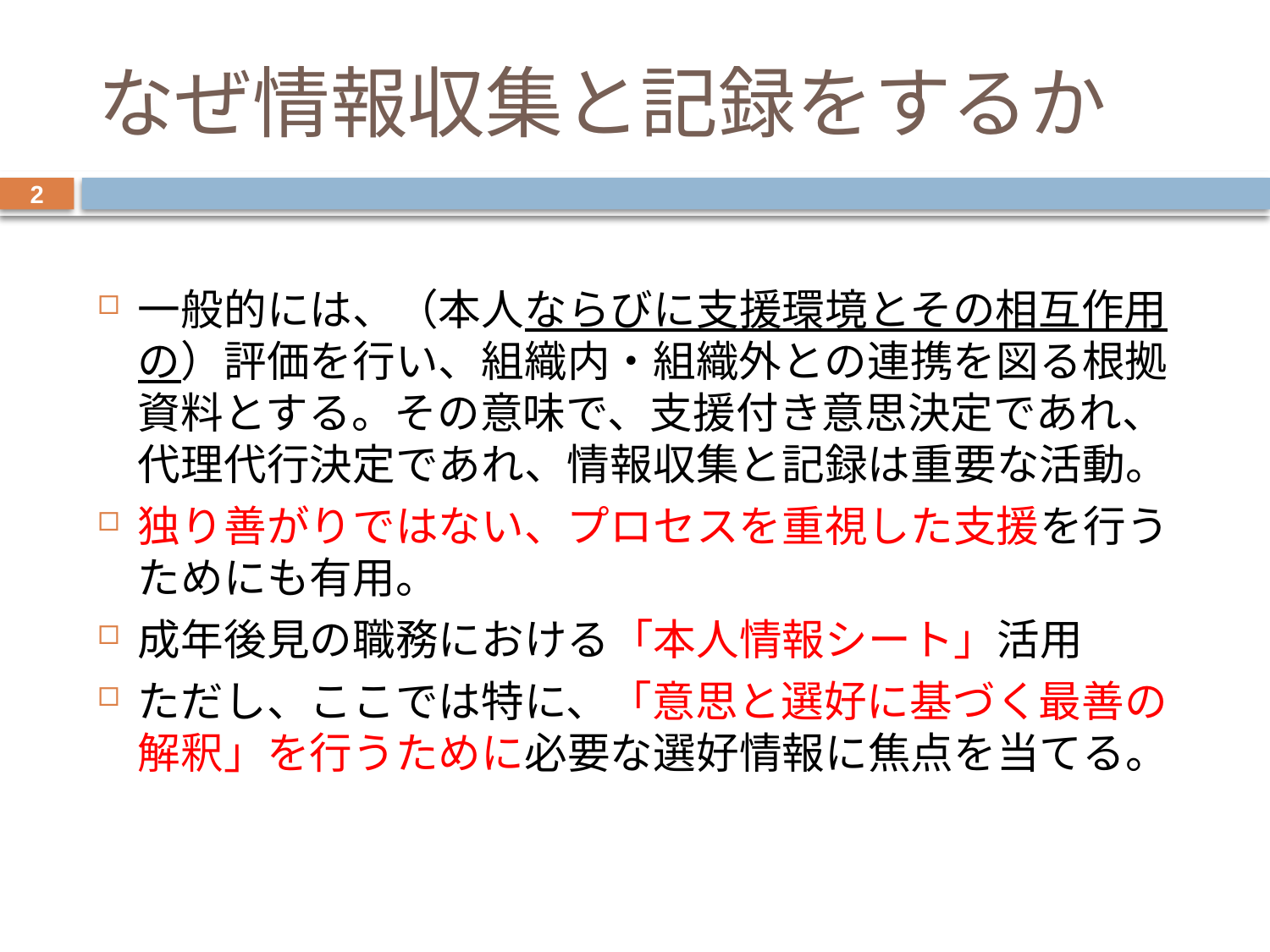

# なぜ情報収集と記録をするか
2
一般的には、（本人ならびに支援環境とその相互作用の）評価を行い、組織内・組織外との連携を図る根拠資料とする。その意味で、支援付き意思決定であれ、代理代行決定であれ、情報収集と記録は重要な活動。
独り善がりではない、プロセスを重視した支援を行うためにも有用。
成年後見の職務における「本人情報シート」活用
ただし、ここでは特に、「意思と選好に基づく最善の解釈」を行うために必要な選好情報に焦点を当てる。